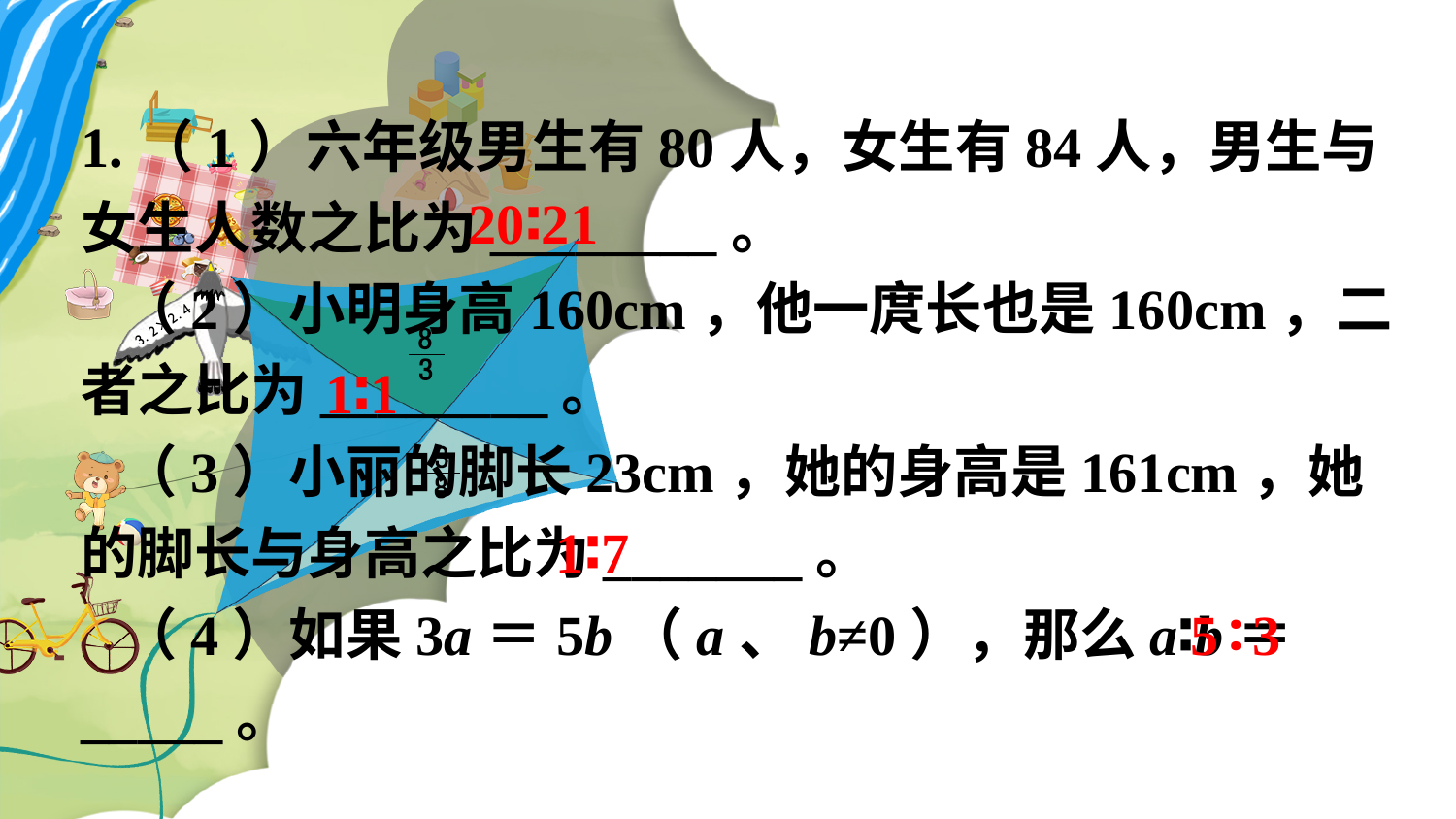

1.（1）六年级男生有80人，女生有84人，男生与女生人数之比为________。
  （2）小明身高160cm，他一庹长也是160cm，二者之比为________。
  （3）小丽的脚长23cm，她的身高是161cm，她的脚长与身高之比为_______。
  （4）如果3a＝5b（a、b≠0），那么a∶b＝_____。
20∶21
1∶1
www.youyi100.com
1∶7
5∶3